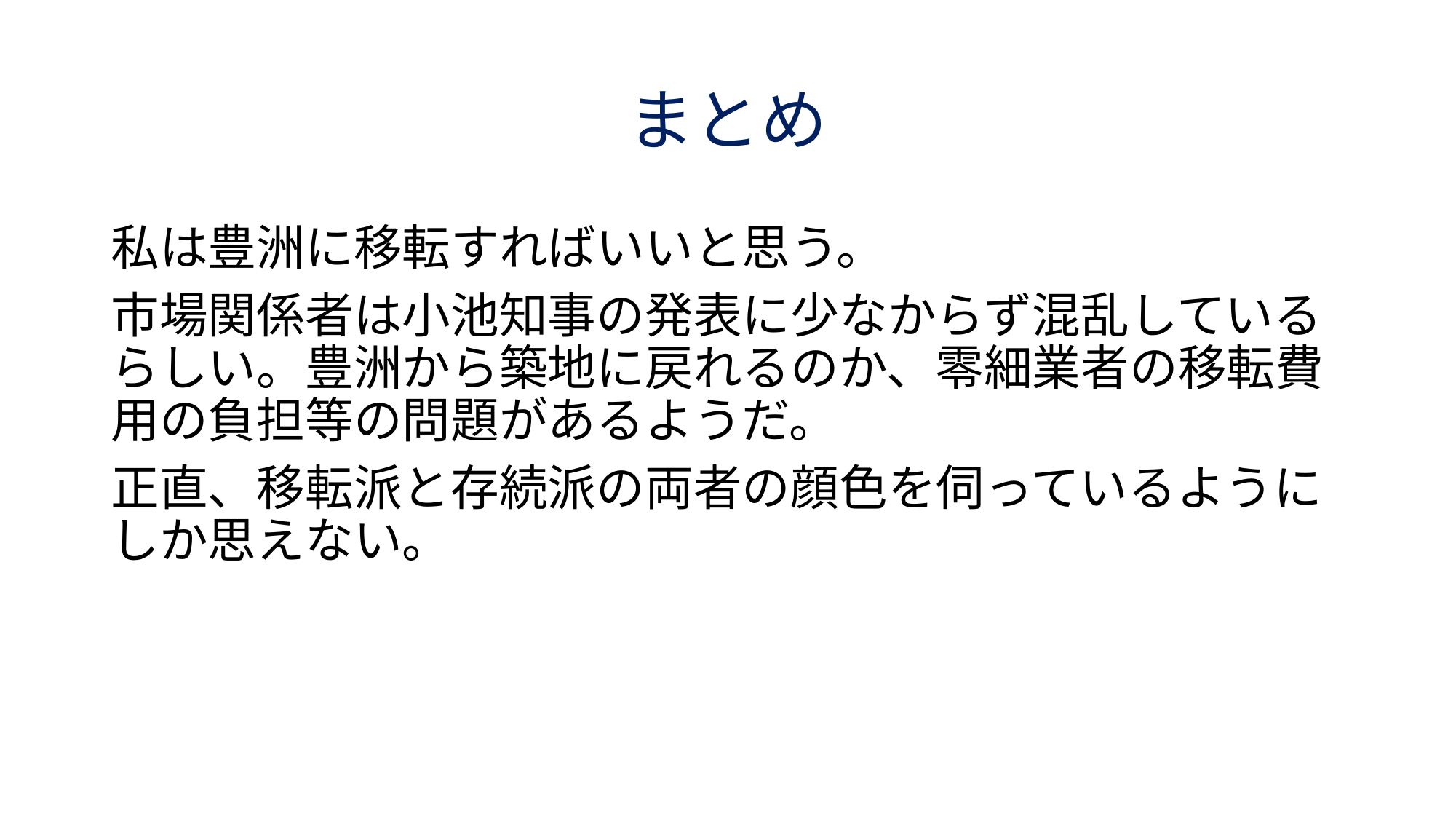

# まとめ
私は豊洲に移転すればいいと思う。
市場関係者は小池知事の発表に少なからず混乱しているらしい。豊洲から築地に戻れるのか、零細業者の移転費用の負担等の問題があるようだ。
正直、移転派と存続派の両者の顔色を伺っているようにしか思えない。